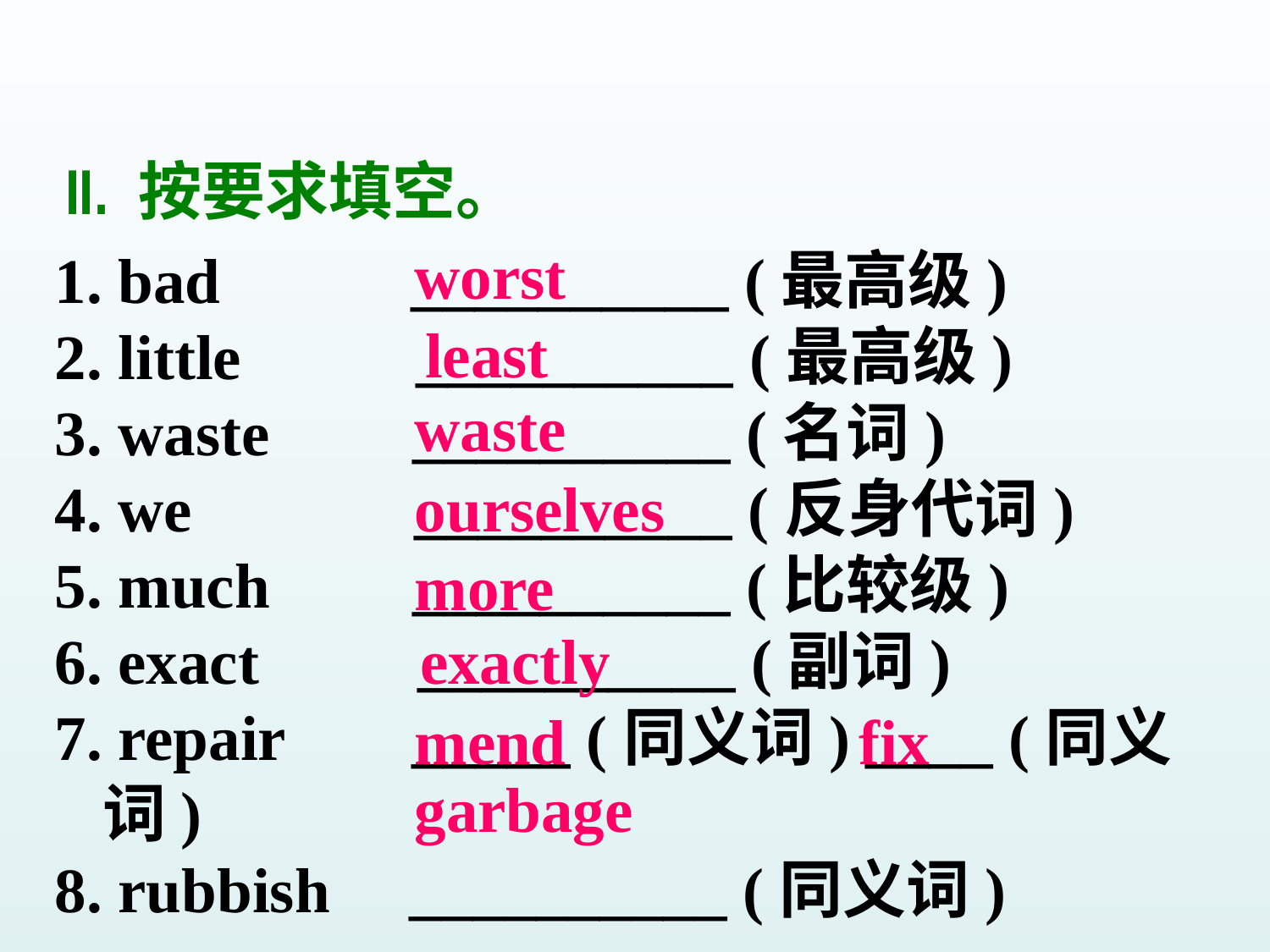

II. 按要求填空。
worst
 bad            __________ (最高级)
2. little           __________ (最高级)
3. waste         __________ (名词)
4. we              __________ (反身代词)
5. much         __________ (比较级)
6. exact          __________ (副词)
7. repair        _____ (同义词) ____ (同义词)
8. rubbish     __________ (同义词)
least
waste
ourselves
more
 exactly
mend
fix
garbage